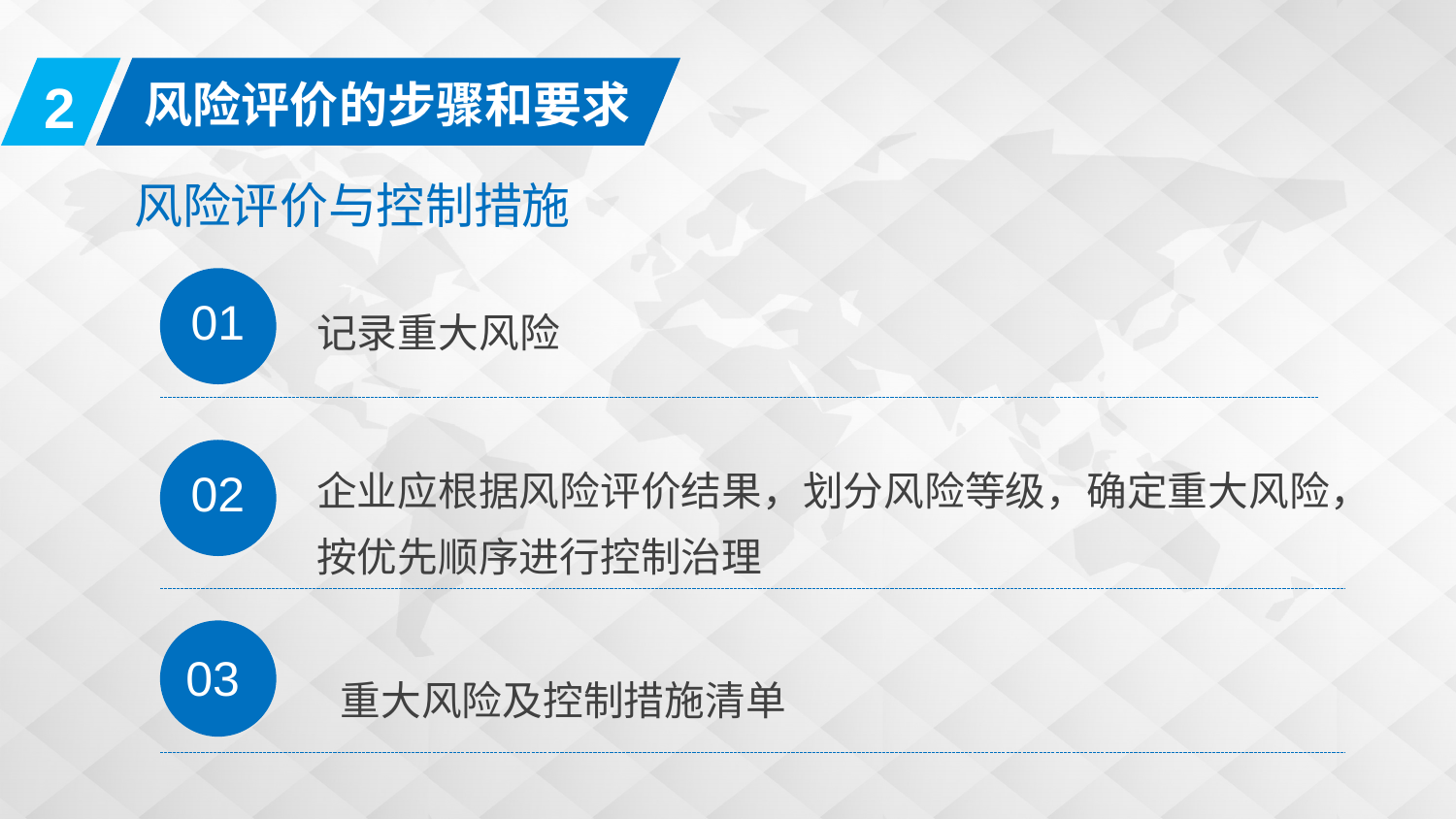

2
风险评价的步骤和要求
风险评价与控制措施

01
记录重大风险

02
企业应根据风险评价结果，划分风险等级，确定重大风险，按优先顺序进行控制治理

03
重大风险及控制措施清单